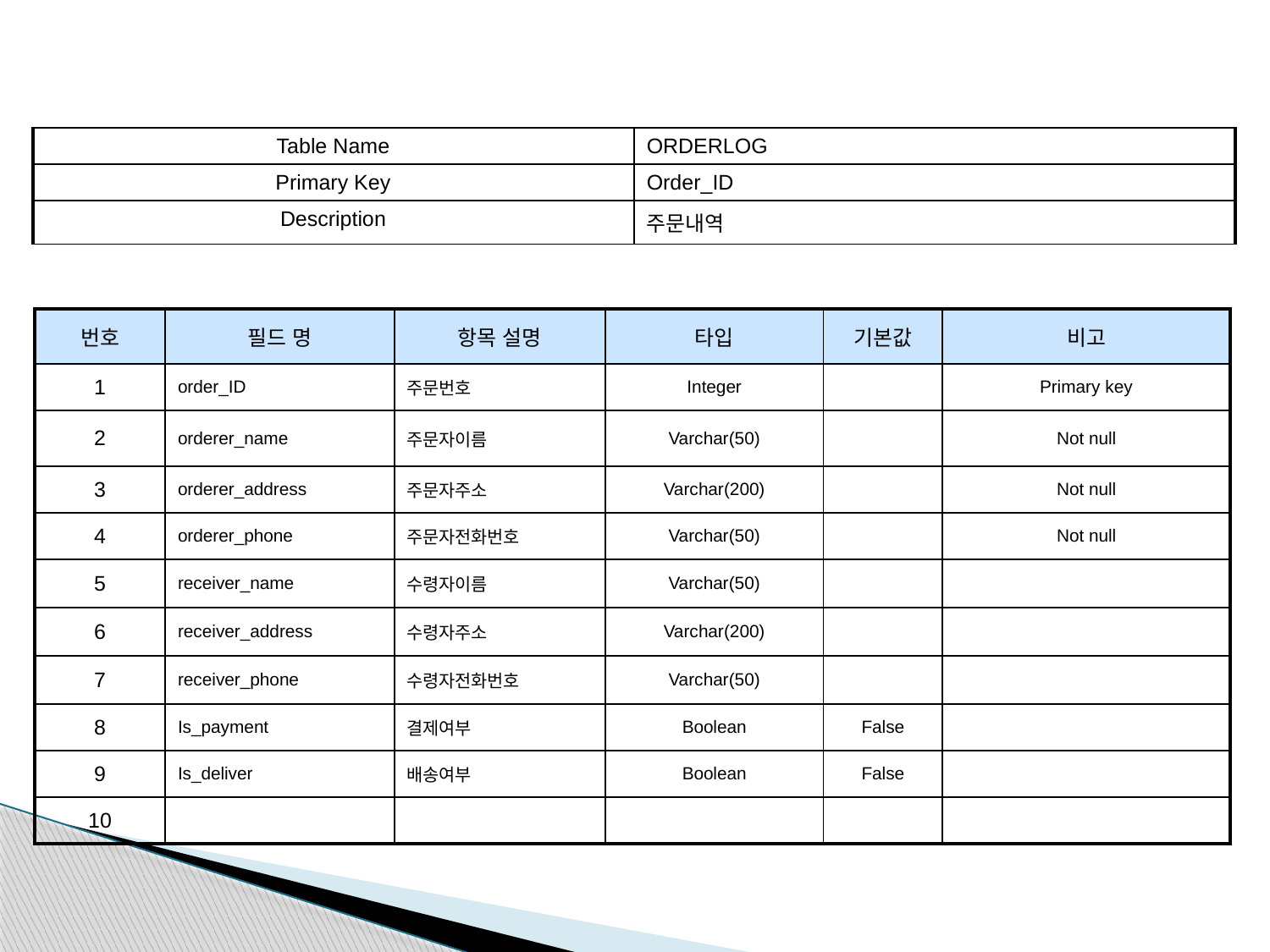

| Table Name | ORDERLOG |
| --- | --- |
| Primary Key | Order\_ID |
| Description | 주문내역 |
| 번호 | 필드 명 | 항목 설명 | 타입 | 기본값 | 비고 |
| --- | --- | --- | --- | --- | --- |
| 1 | order\_ID | 주문번호 | Integer |  | Primary key |
| 2 | orderer\_name | 주문자이름 | Varchar(50) |  | Not null |
| 3 | orderer\_address | 주문자주소 | Varchar(200) |  | Not null |
| 4 | orderer\_phone | 주문자전화번호 | Varchar(50) |  | Not null |
| 5 | receiver\_name | 수령자이름 | Varchar(50) |  |  |
| 6 | receiver\_address | 수령자주소 | Varchar(200) |  |  |
| 7 | receiver\_phone | 수령자전화번호 | Varchar(50) |  |  |
| 8 | Is\_payment | 결제여부 | Boolean | False |  |
| 9 | Is\_deliver | 배송여부 | Boolean | False |  |
| 10 |  |  |  |  |  |